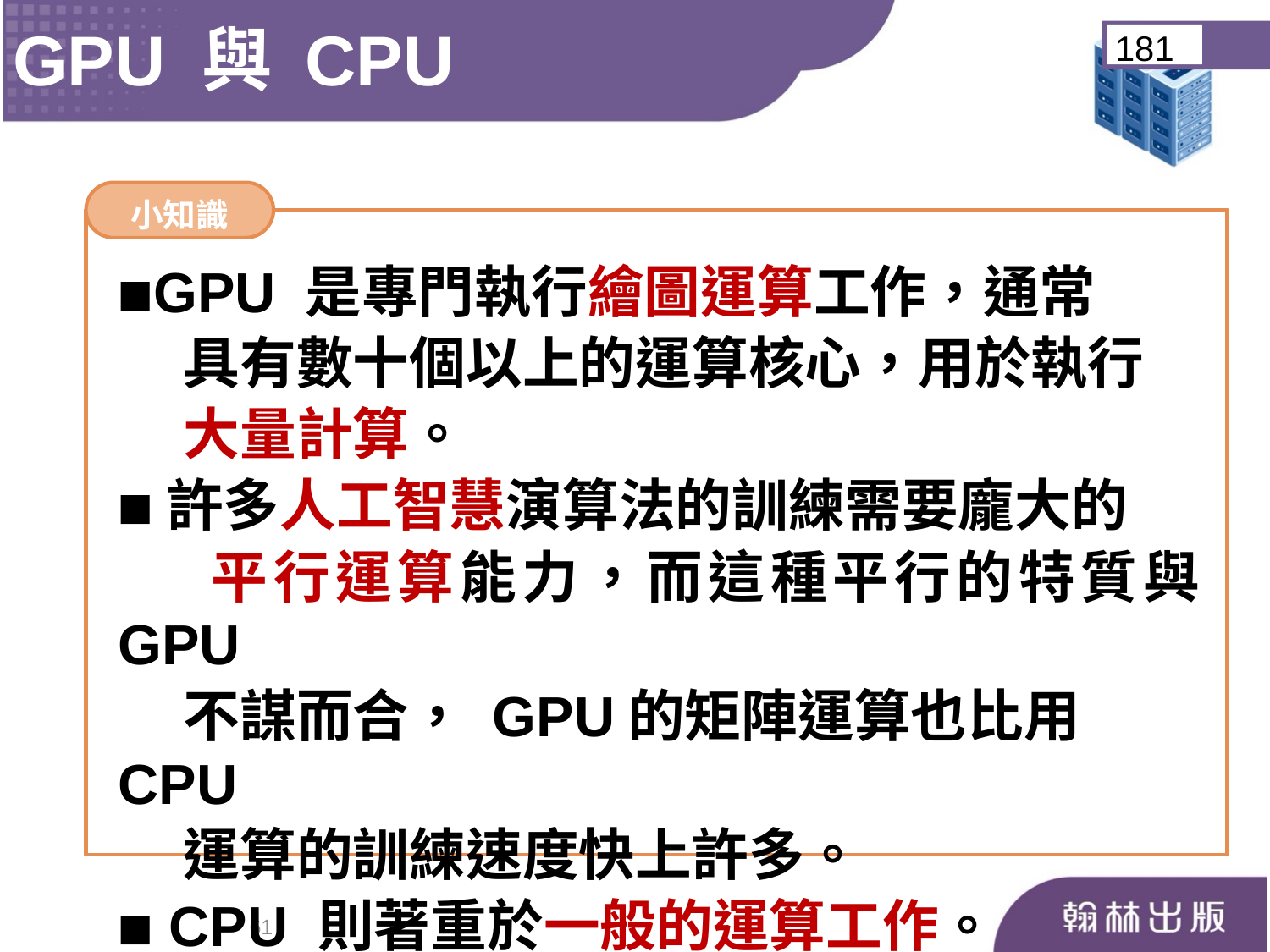

GPU 與 CPU
181
小知識

◼︎GPU 是專門執行繪圖運算工作，通常
    具有數十個以上的運算核心，用於執行
    大量計算。
◼︎許多人工智慧演算法的訓練需要龐大的
    平行運算能力，而這種平行的特質與GPU
    不謀而合， GPU的矩陣運算也比用CPU
    運算的訓練速度快上許多。
◼︎ CPU 則著重於一般的運算工作。

61